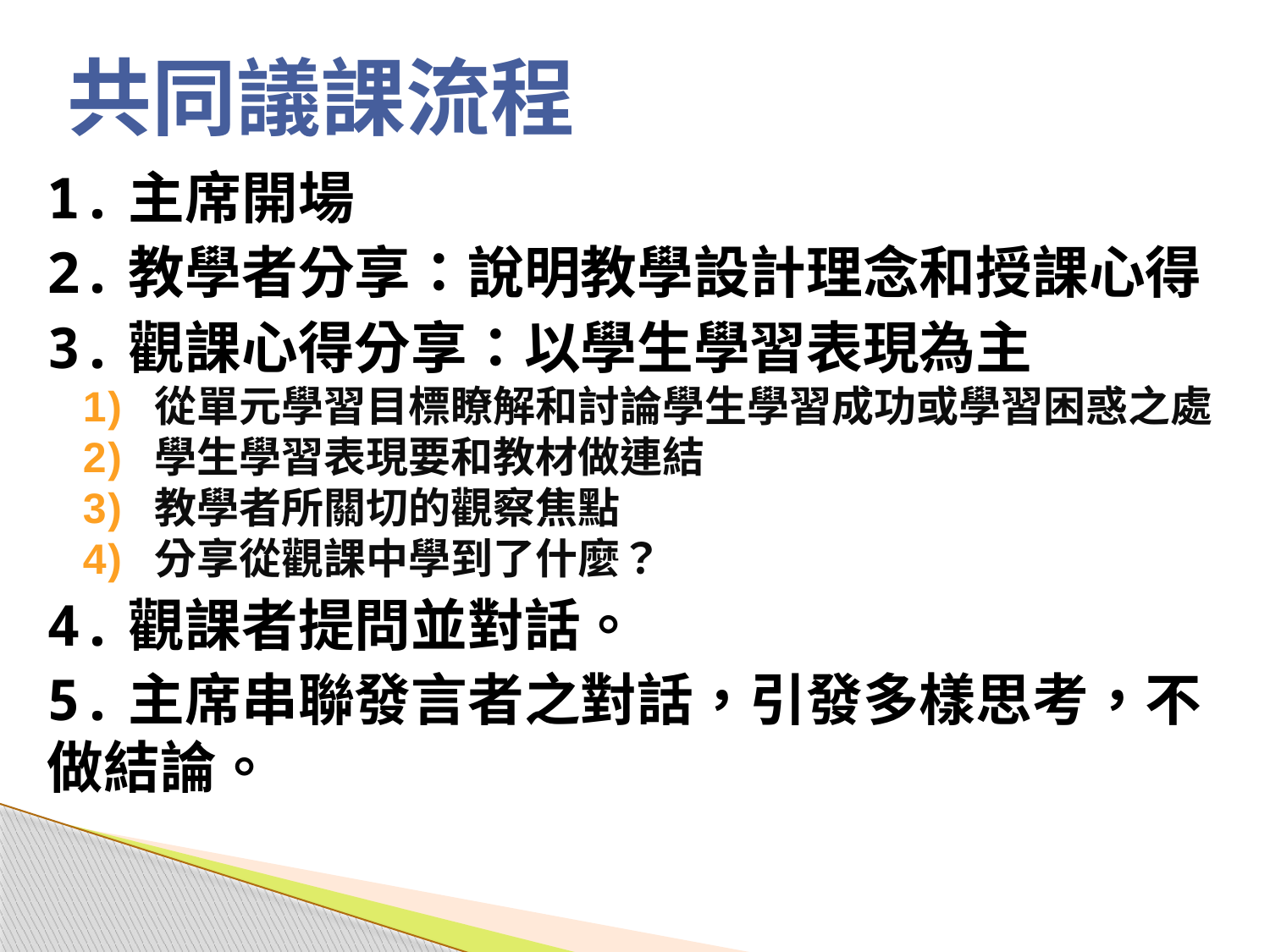

# 共同議課流程
1.主席開場
2.教學者分享：說明教學設計理念和授課心得
3.觀課心得分享：以學生學習表現為主
從單元學習目標瞭解和討論學生學習成功或學習困惑之處
學生學習表現要和教材做連結
教學者所關切的觀察焦點
分享從觀課中學到了什麼？
4.觀課者提問並對話。
5.主席串聯發言者之對話，引發多樣思考，不做結論。